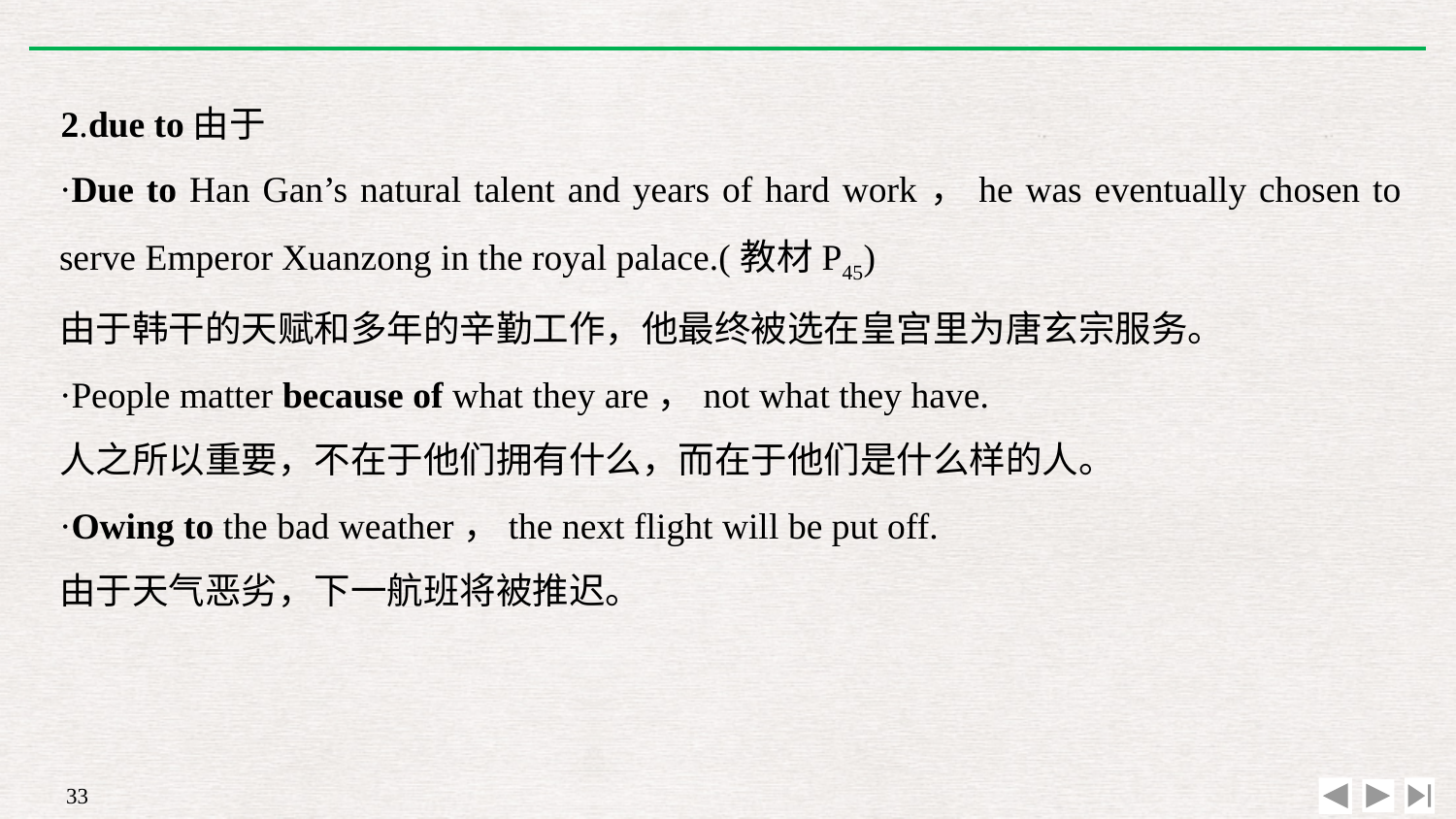

2.due to由于
·Due to Han Gan’s natural talent and years of hard work，he was eventually chosen to serve Emperor Xuanzong in the royal palace.(教材P45)
由于韩干的天赋和多年的辛勤工作，他最终被选在皇宫里为唐玄宗服务。
·People matter because of what they are，not what they have.
人之所以重要，不在于他们拥有什么，而在于他们是什么样的人。
·Owing to the bad weather，the next flight will be put off.
由于天气恶劣，下一航班将被推迟。